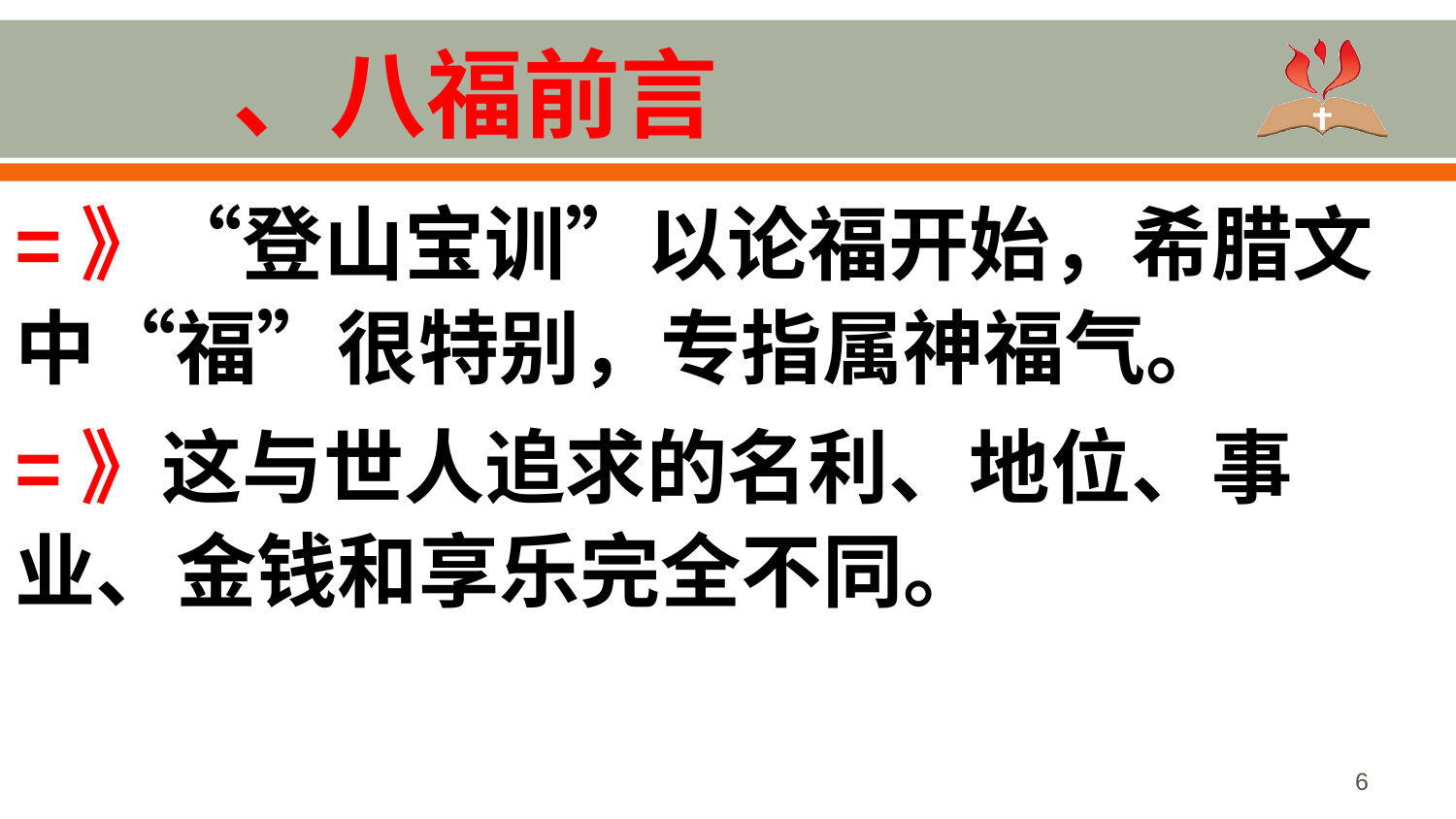

、八福前言
=》“登山宝训”以论福开始，希腊文中“福”很特别，专指属神福气。
=》这与世人追求的名利、地位、事业、金钱和享乐完全不同。
6